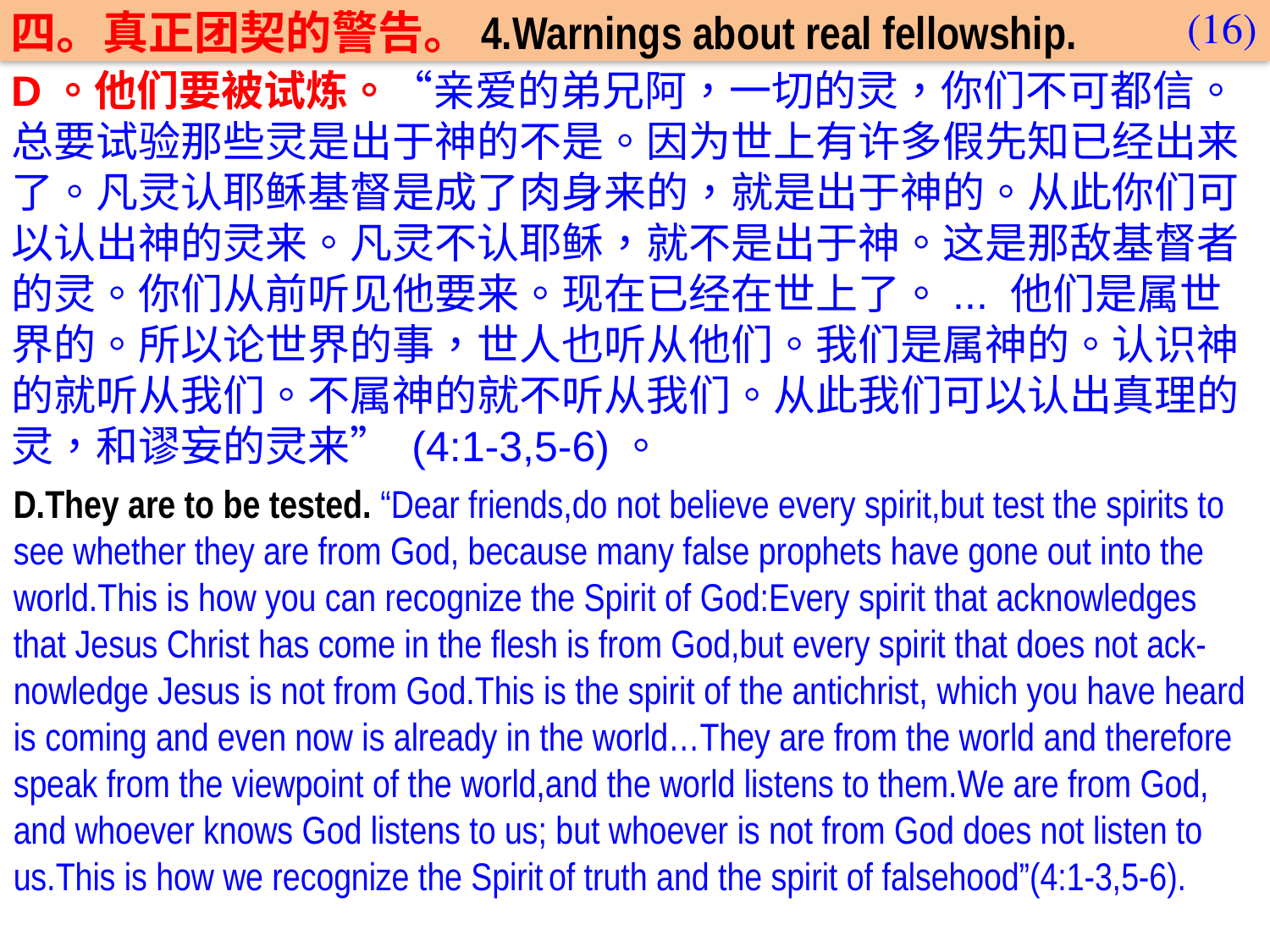

(16)
四。真正团契的警告。4.Warnings about real fellowship.

D。他们要被试炼。“亲爱的弟兄阿，一切的灵，你们不可都信。总要试验那些灵是出于神的不是。因为世上有许多假先知已经出来了。凡灵认耶稣基督是成了肉身来的，就是出于神的。从此你们可以认出神的灵来。凡灵不认耶稣，就不是出于神。这是那敌基督者的灵。你们从前听见他要来。现在已经在世上了。... 他们是属世界的。所以论世界的事，世人也听从他们。我们是属神的。认识神的就听从我们。不属神的就不听从我们。从此我们可以认出真理的灵，和谬妄的灵来” (4:1-3,5-6)。
D.They are to be tested. “Dear friends,do not believe every spirit,but test the spirits to see whether they are from God, because many false prophets have gone out into the world.This is how you can recognize the Spirit of God:Every spirit that acknowledges that Jesus Christ has come in the flesh is from God,but every spirit that does not ack-nowledge Jesus is not from God.This is the spirit of the antichrist, which you have heard is coming and even now is already in the world…They are from the world and therefore speak from the viewpoint of the world,and the world listens to them.We are from God, and whoever knows God listens to us; but whoever is not from God does not listen to us.This is how we recognize the Spirit of truth and the spirit of falsehood”(4:1-3,5-6).